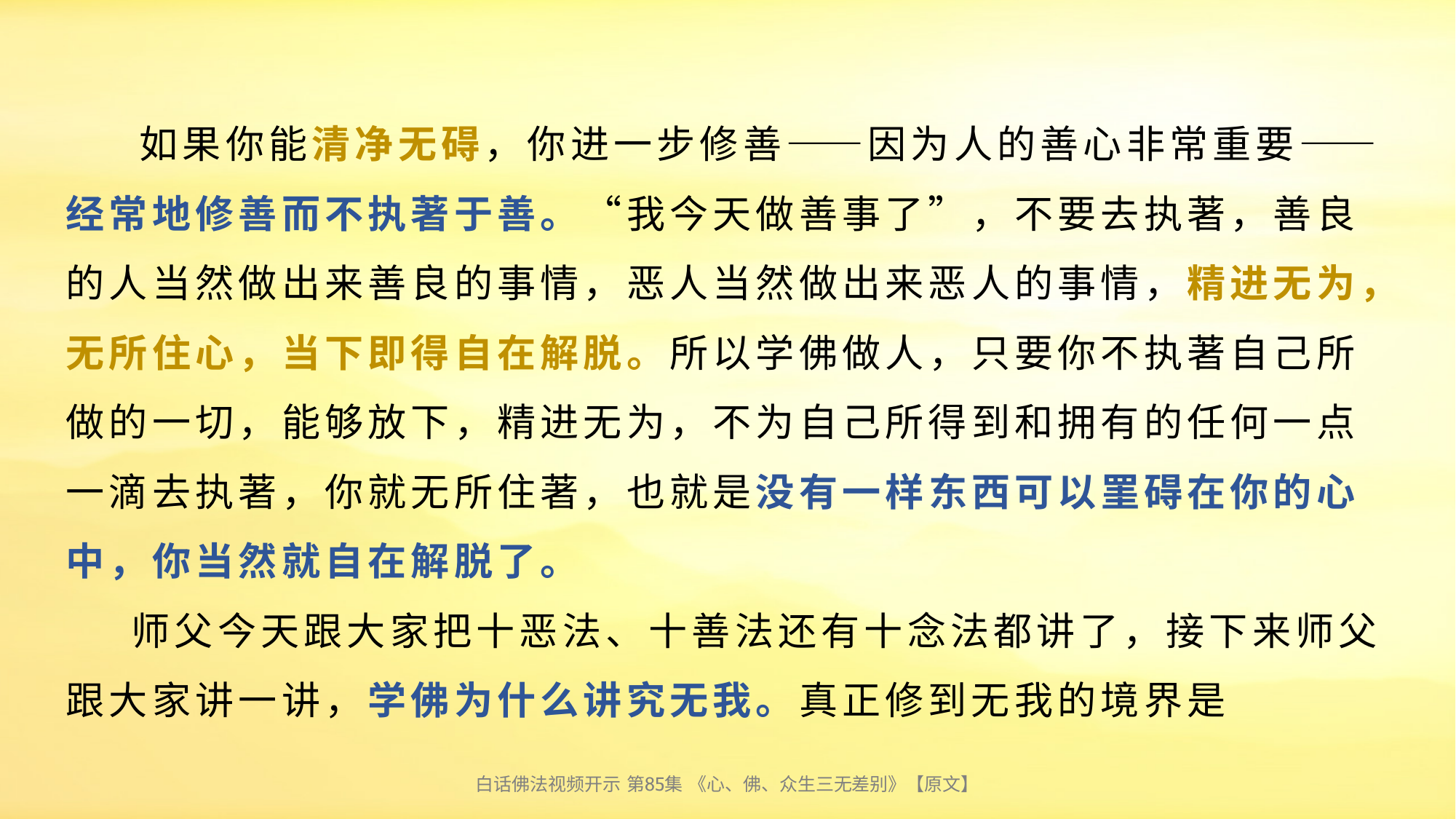

# 如果你能清净无碍，你进一步修善——因为人的善心非常重要——经常地修善而不执著于善。“我今天做善事了”，不要去执著，善良的人当然做出来善良的事情，恶人当然做出来恶人的事情，精进无为，无所住心，当下即得自在解脱。所以学佛做人，只要你不执著自己所做的一切，能够放下，精进无为，不为自己所得到和拥有的任何一点一滴去执著，你就无所住著，也就是没有一样东西可以罣碍在你的心中，你当然就自在解脱了。 师父今天跟大家把十恶法、十善法还有十念法都讲了，接下来师父跟大家讲一讲，学佛为什么讲究无我。真正修到无我的境界是
白话佛法视频开示 第85集 《心、佛、众生三无差别》【原文】